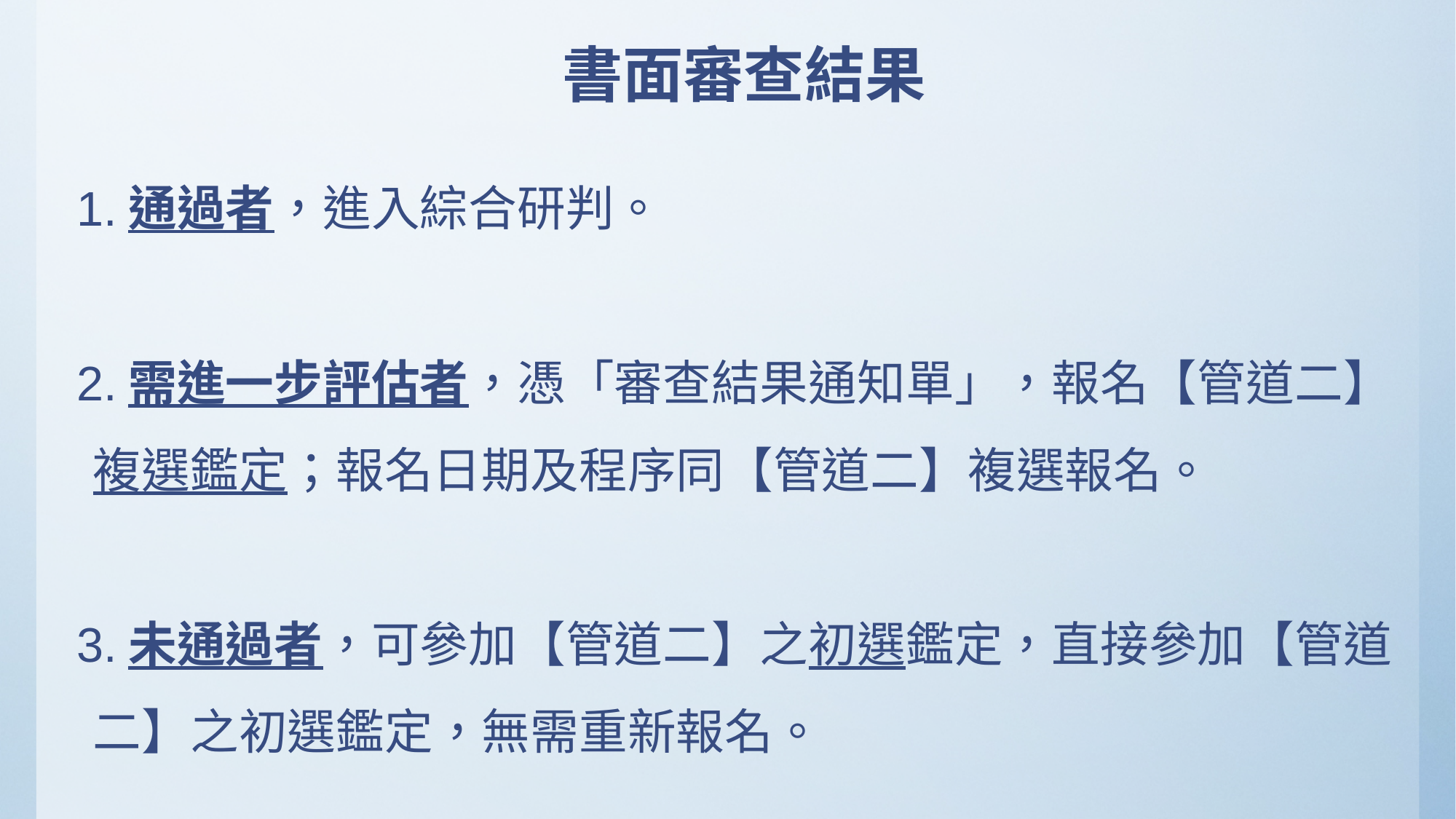

書面審查結果
1.通過者，進入綜合研判。

2.需進一步評估者，憑「審查結果通知單」，報名【管道二】複選鑑定；報名日期及程序同【管道二】複選報名。

3.未通過者，可參加【管道二】之初選鑑定，直接參加【管道二】之初選鑑定，無需重新報名。